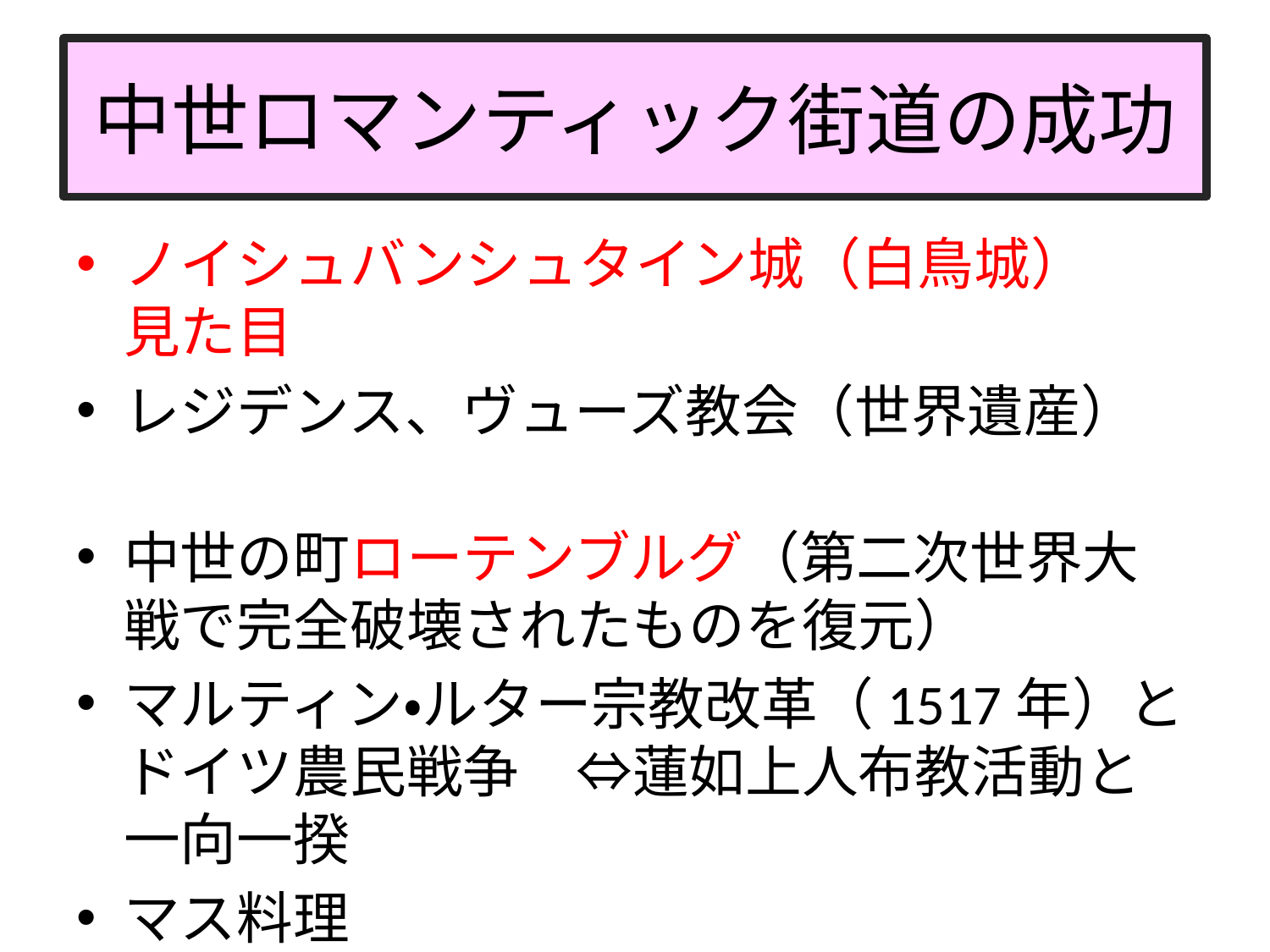

# 中世ロマンティック街道の成功
ノイシュバンシュタイン城（白鳥城）　見た目
レジデンス、ヴューズ教会（世界遺産）
中世の町ローテンブルグ（第二次世界大戦で完全破壊されたものを復元）
マルティン・ルター宗教改革（1517年）とドイツ農民戦争　⇔蓮如上人布教活動と一向一揆
マス料理
工芸品